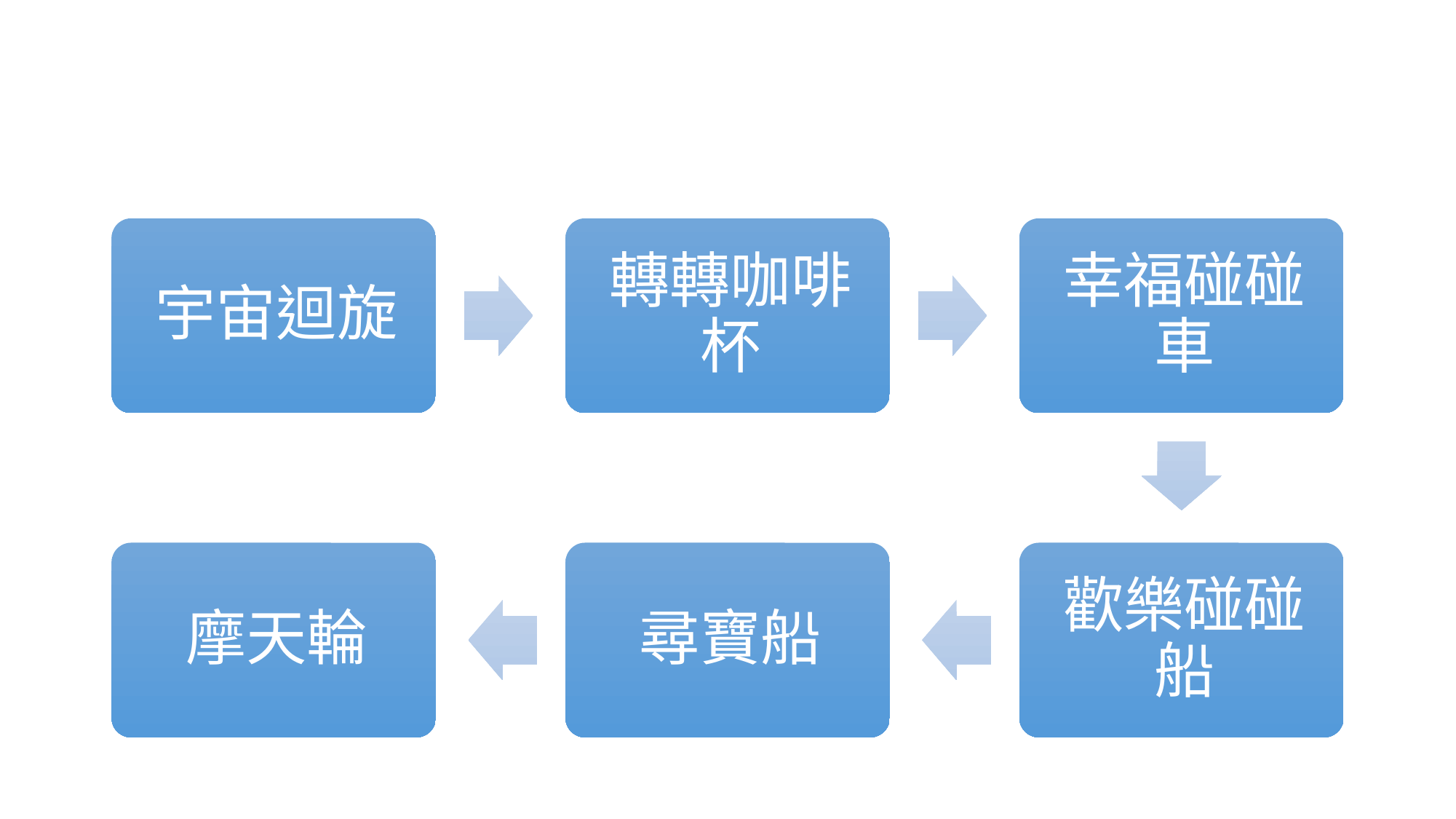

#
宇宙迴旋

轉轉咖啡杯

幸福碰碰車

歡樂碰碰船

尋寶船

摩天輪